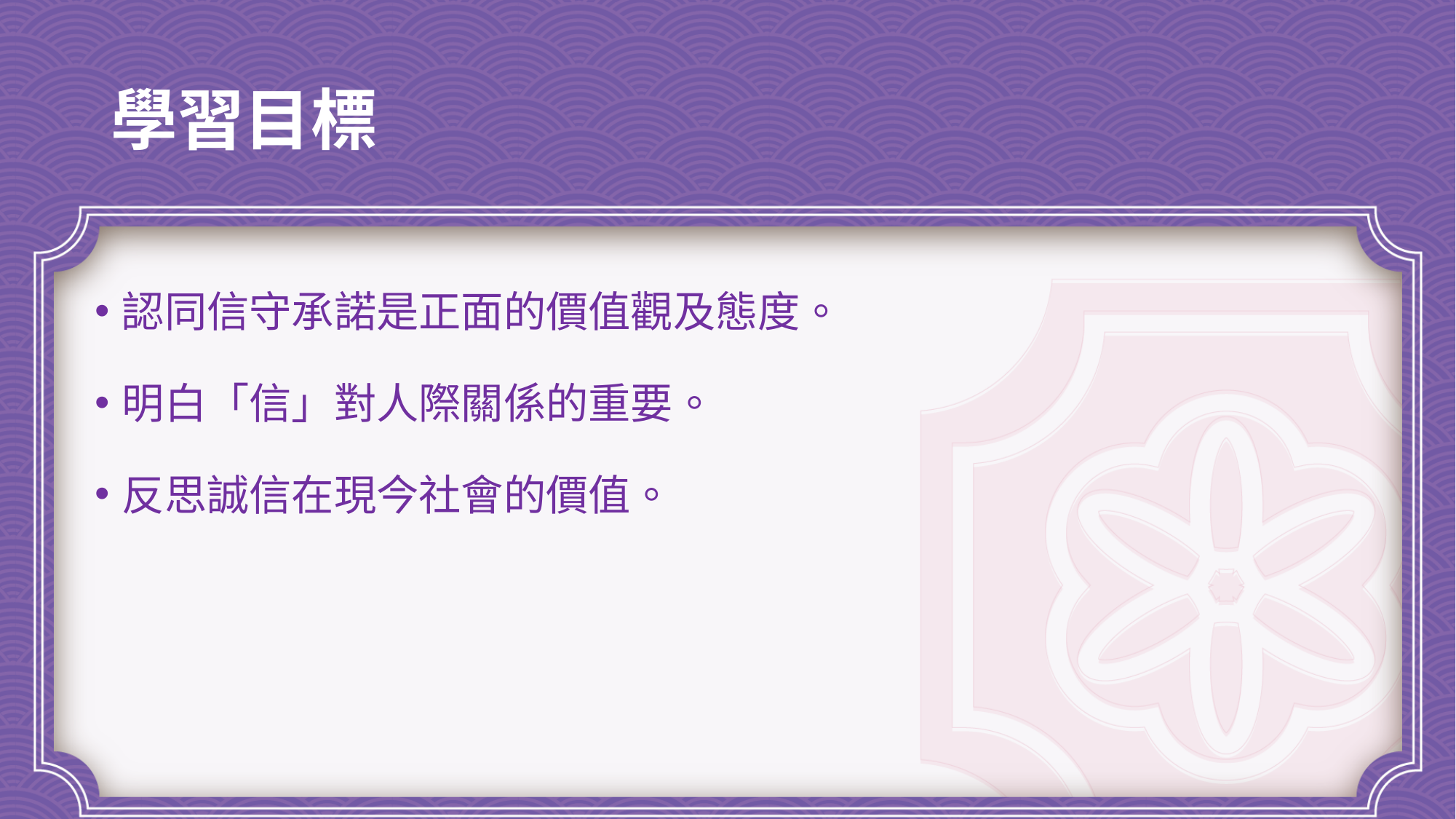

# 學習目標
認同信守承諾是正面的價值觀及態度。
明白「信」對人際關係的重要。
反思誠信在現今社會的價值。